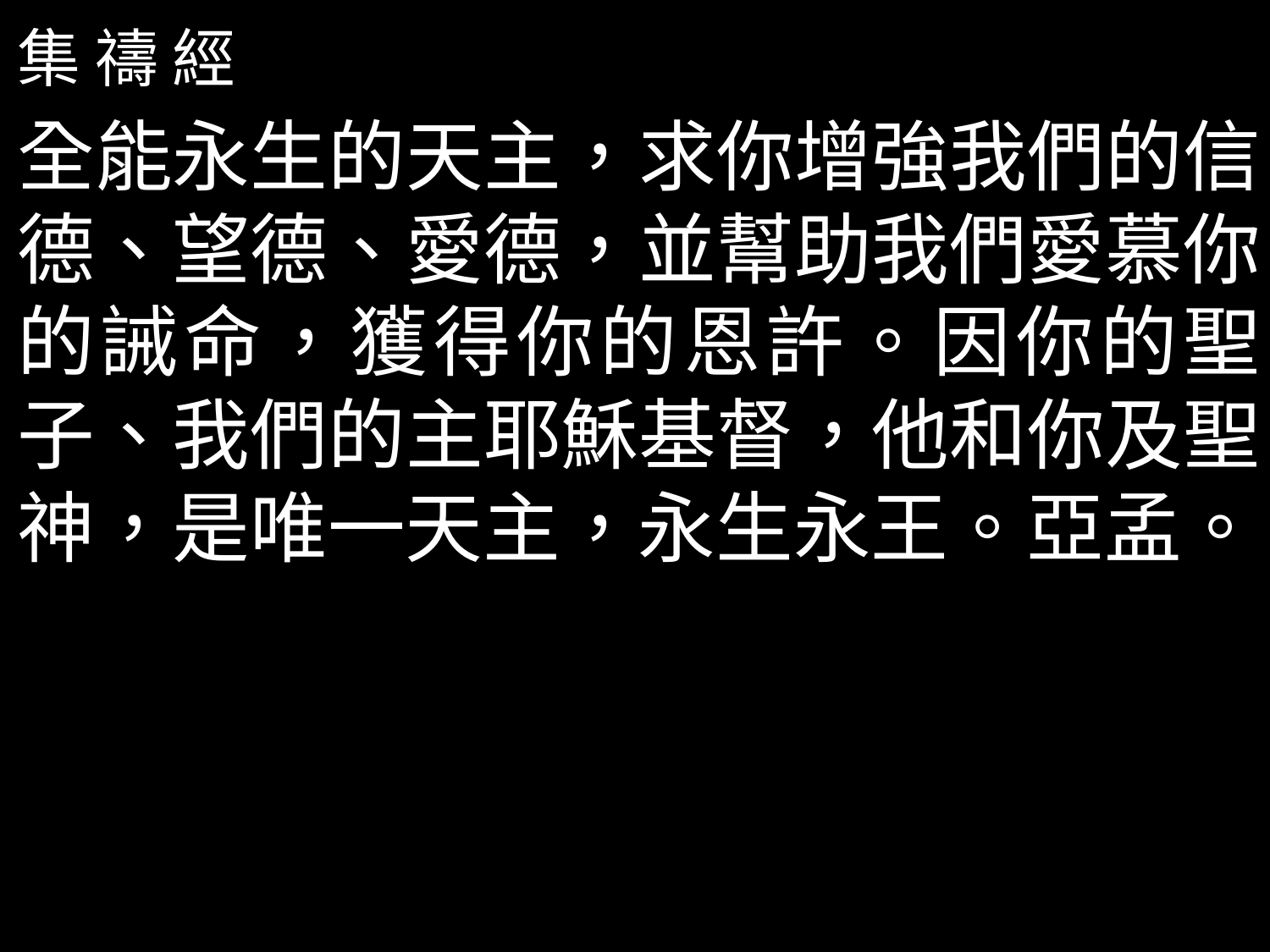

集 禱 經
全能永生的天主，求你增強我們的信德、望德、愛德，並幫助我們愛慕你的誡命，獲得你的恩許。因你的聖子、我們的主耶穌基督，他和你及聖神，是唯一天主，永生永王。亞孟。